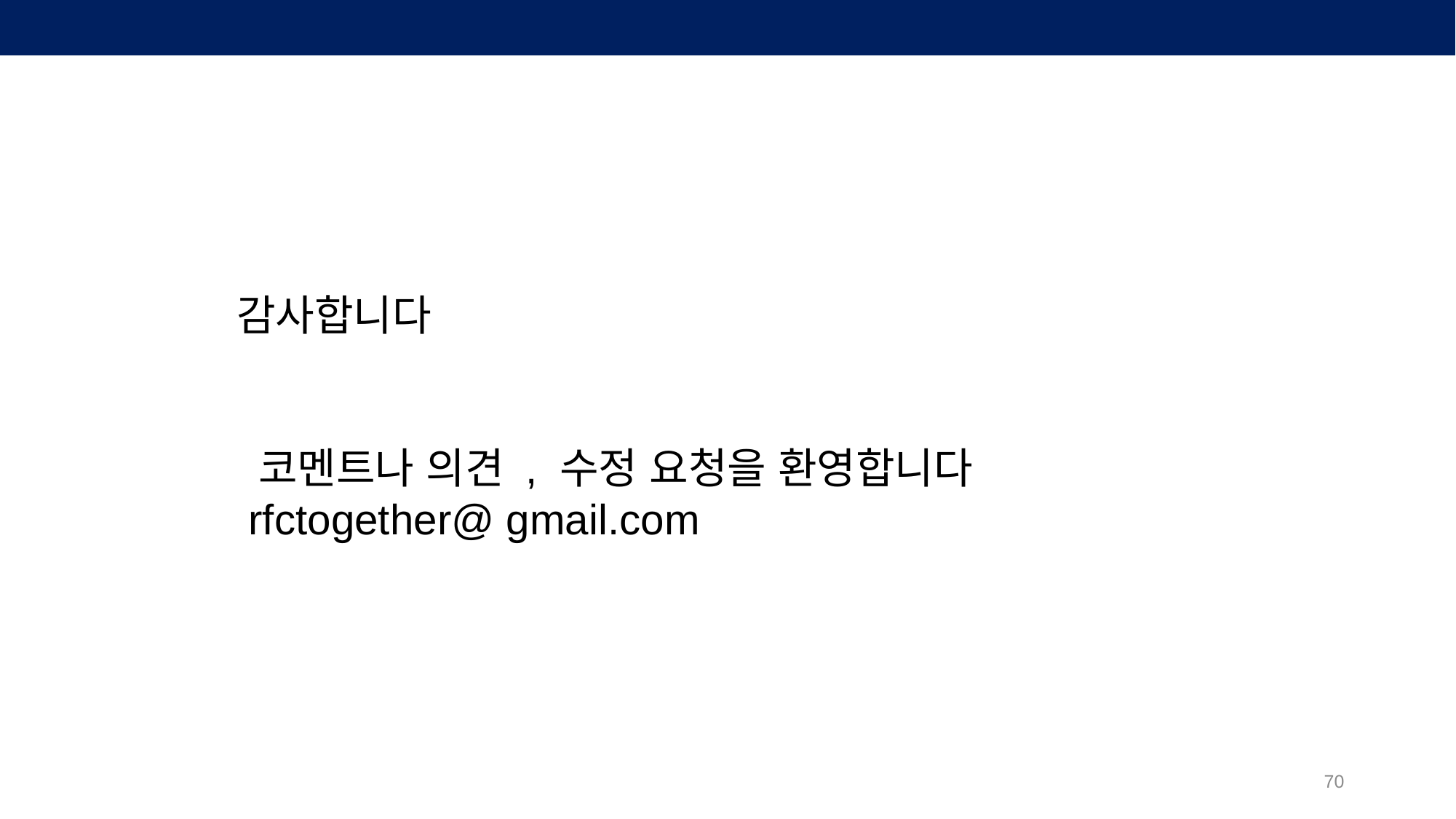

「
감사합니다

 코멘트나 의견 , 수정 요청을 환영합니다
 rfctogether@ gmail.com
70